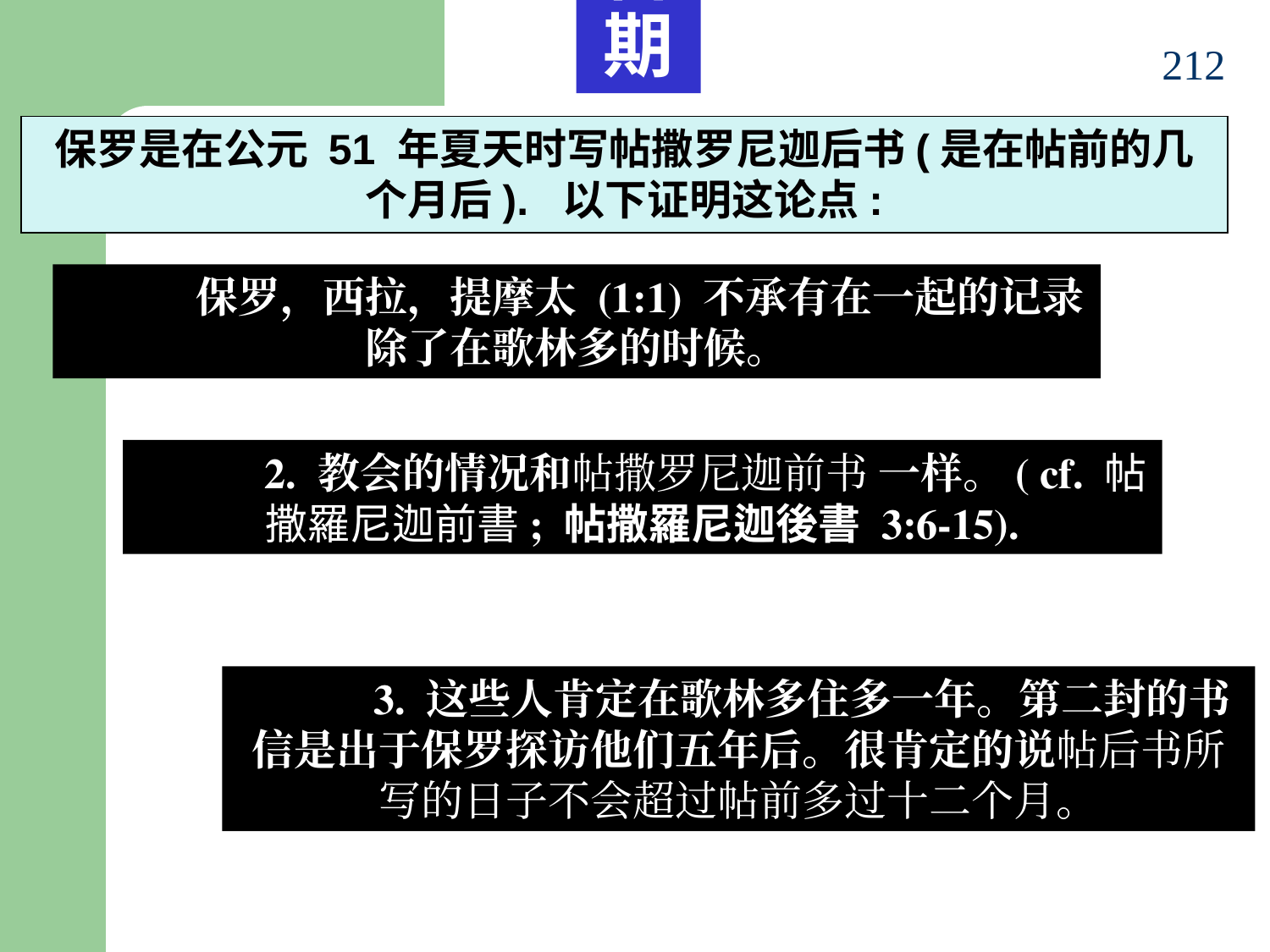

日期
212
保罗是在公元 51 年夏天时写帖撒罗尼迦后书(是在帖前的几个月后).  以下证明这论点:
	保罗，西拉，提摩太 (1:1) 不承有在一起的记录除了在歌林多的时候。
	2. 教会的情况和帖撒罗尼迦前书 一样。( cf. 帖撒羅尼迦前書; 帖撒羅尼迦後書 3:6-15).
	3. 这些人肯定在歌林多住多一年。第二封的书信是出于保罗探访他们五年后。很肯定的说帖后书所写的日子不会超过帖前多过十二个月。